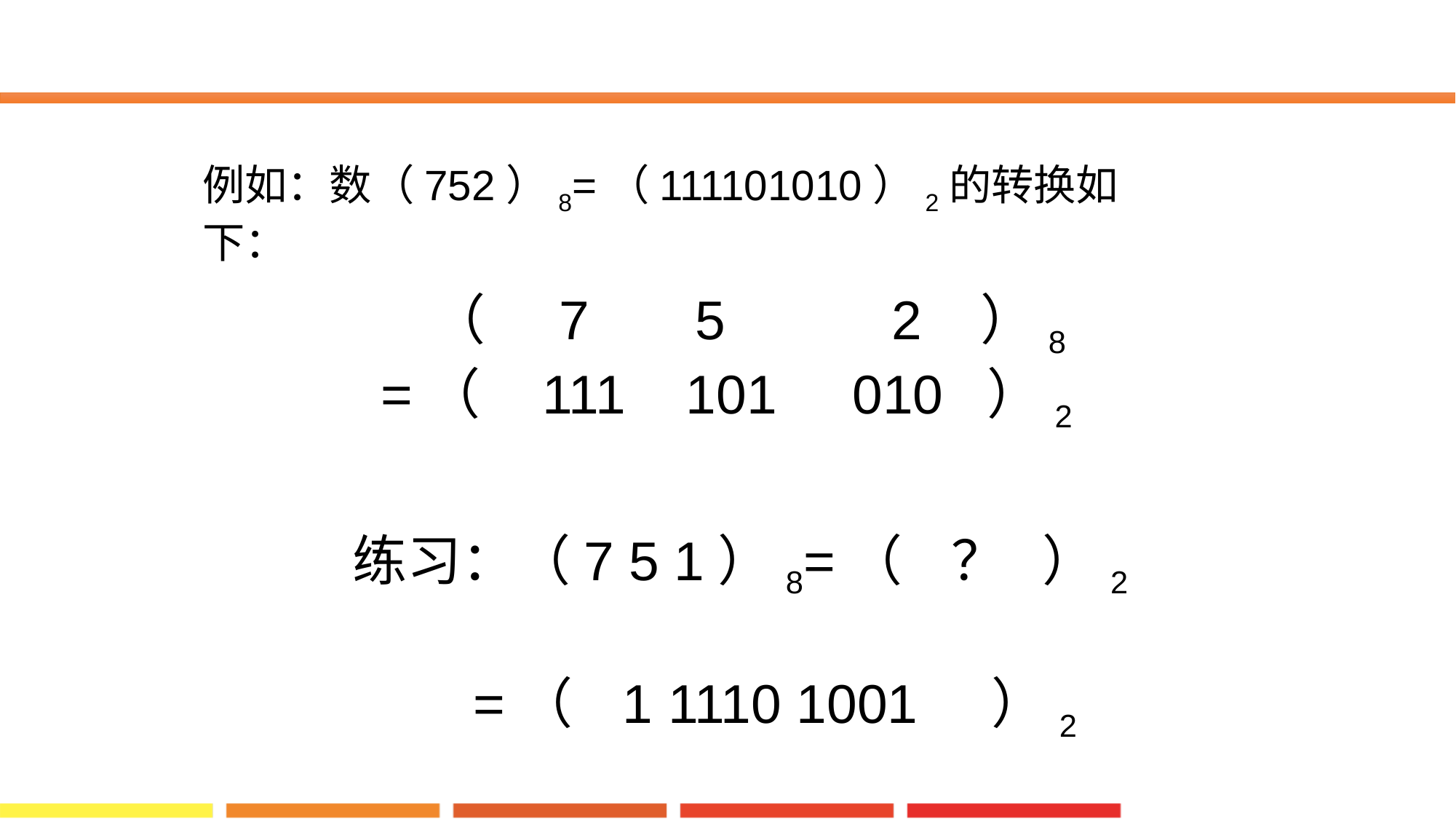

例如：数（752）8=（111101010）2的转换如下：
   （     7       5           2   ）8
=（    111    101     010  ）2

练习：（7 5 1）8=（    ？   ）2
=（   1 1110 1001    ）2